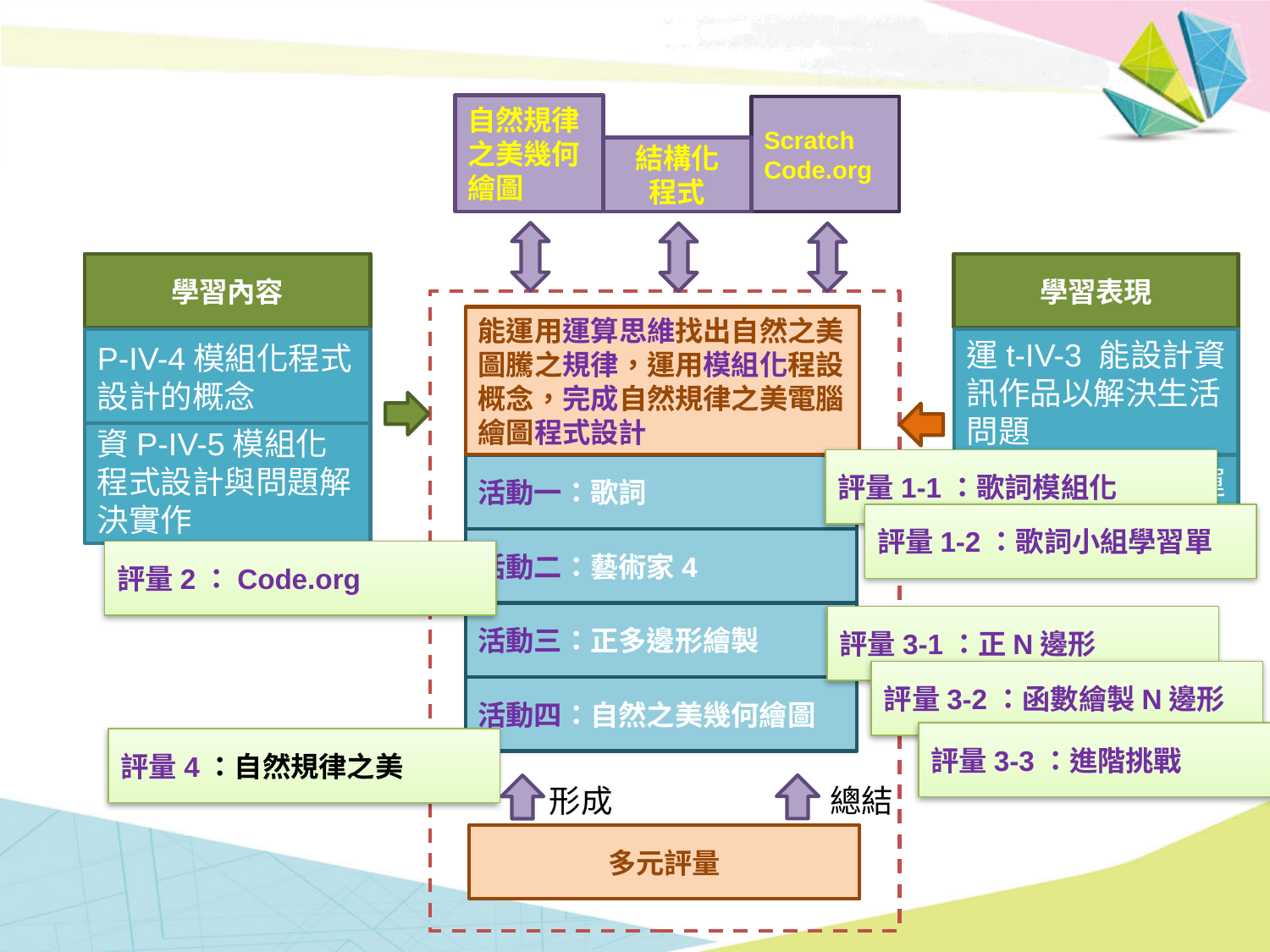

#
自然規律之美幾何繪圖
Scratch
Code.org
結構化
程式

學習內容
學習表現

能運用運算思維找出自然之美圖騰之規律，運用模組化程設概念，完成自然規律之美電腦繪圖程式設計
P-IV-4模組化程式設計的概念
運t-IV-3 能設計資訊作品以解決生活問題

資P-IV-5模組化程式設計與問題解決實作
評量1-1：歌詞模組化
活動一：歌詞
運t-IV-4 能應用運算思維解析問題
評量1-2：歌詞小組學習單
活動二：藝術家4
評量2：Code.org
活動三：正多邊形繪製
評量3-1：正N邊形
評量3-2：函數繪製N邊形
活動四：自然之美幾何繪圖
評量3-3：進階挑戰
評量4：自然規律之美
形成
總結

多元評量